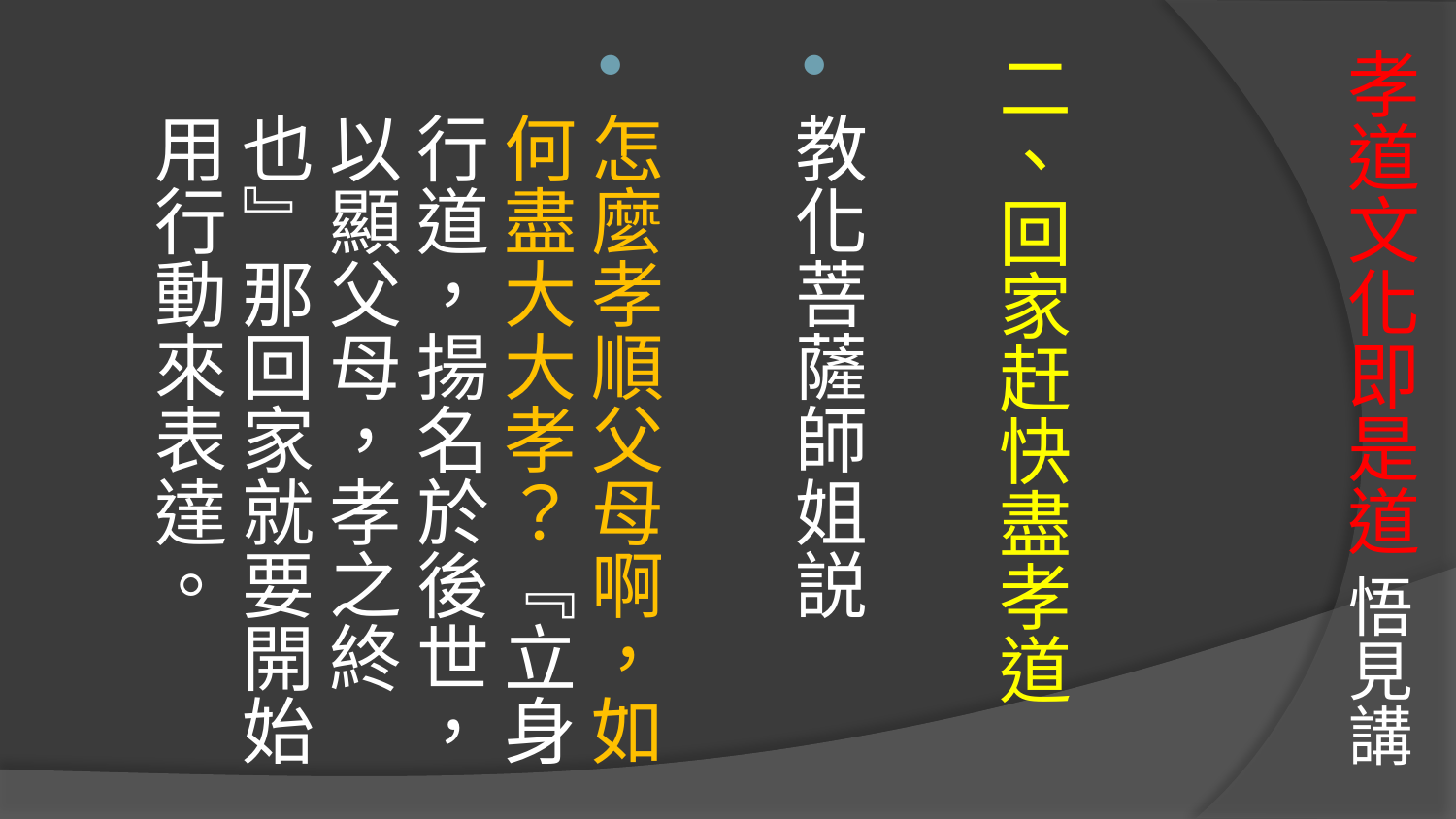

# 孝道文化即是道 悟見講
二、回家赶快盡孝道

教化菩薩師姐説

怎麼孝順父母啊，如何盡大大孝？『立身行道，揚名於後世，以顯父母，孝之終也』那回家就要開始用行動來表達。